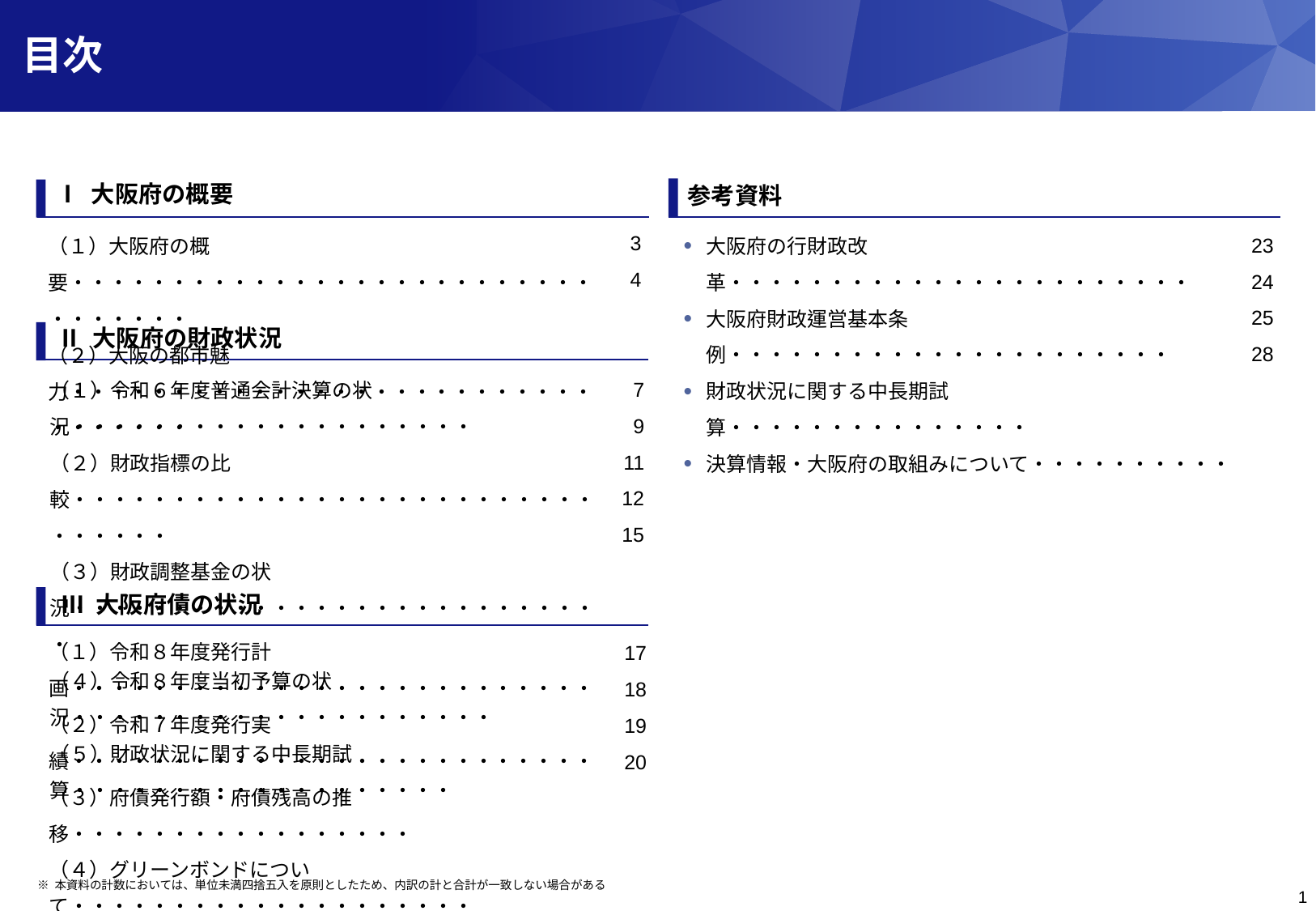

Ⅰ 大阪府の概要

参考資料

Ⅱ 大阪府の財政状況
3
4
23
24
25
28
大阪府の行財政改革・・・・・・・・・・・・・・・・・・・・・・・
大阪府財政運営基本条例・・・・・・・・・・・・・・・・・・・・・・
財政状況に関する中長期試算・・・・・・・・・・・・・・・
決算情報・大阪府の取組みについて・・・・・・・・・・
（１）大阪府の概要・・・・・・・・・・・・・・・・・・・・・・・・・・・・・・・・・
（２）大阪の都市魅力・・・・・・・・・・・・・・・・・・・・・・・・・・・・・・・・・
7
9
11
12
15
（１）令和６年度普通会計決算の状況・・・・・・・・・・・・・・・・・・・・
（２）財政指標の比較・・・・・・・・・・・・・・・・・・・・・・・・・・・・・・・・
（３）財政調整基金の状況・・・・・・・・・・・・・・・・・・・・・・・・・・・
（４）令和８年度当初予算の状況・・・・・・・・・・・・・・・・・・・・・
（５）財政状況に関する中長期試算・・・・・・・・・・・・・・・・・・・

Ⅲ 大阪府債の状況
（１）令和８年度発行計画・・・・・・・・・・・・・・・・・・・・・・・・・・
（２）令和７年度発行実績・・・・・・・・・・・・・・・・・・・・・・・・・・
（３）府債発行額・府債残高の推移・・・・・・・・・・・・・・・・・
（４）グリーンボンドについて・・・・・・・・・・・・・・・・・・・・
17
18
19
20
※ 本資料の計数においては、単位未満四捨五入を原則としたため、内訳の計と合計が一致しない場合がある
1